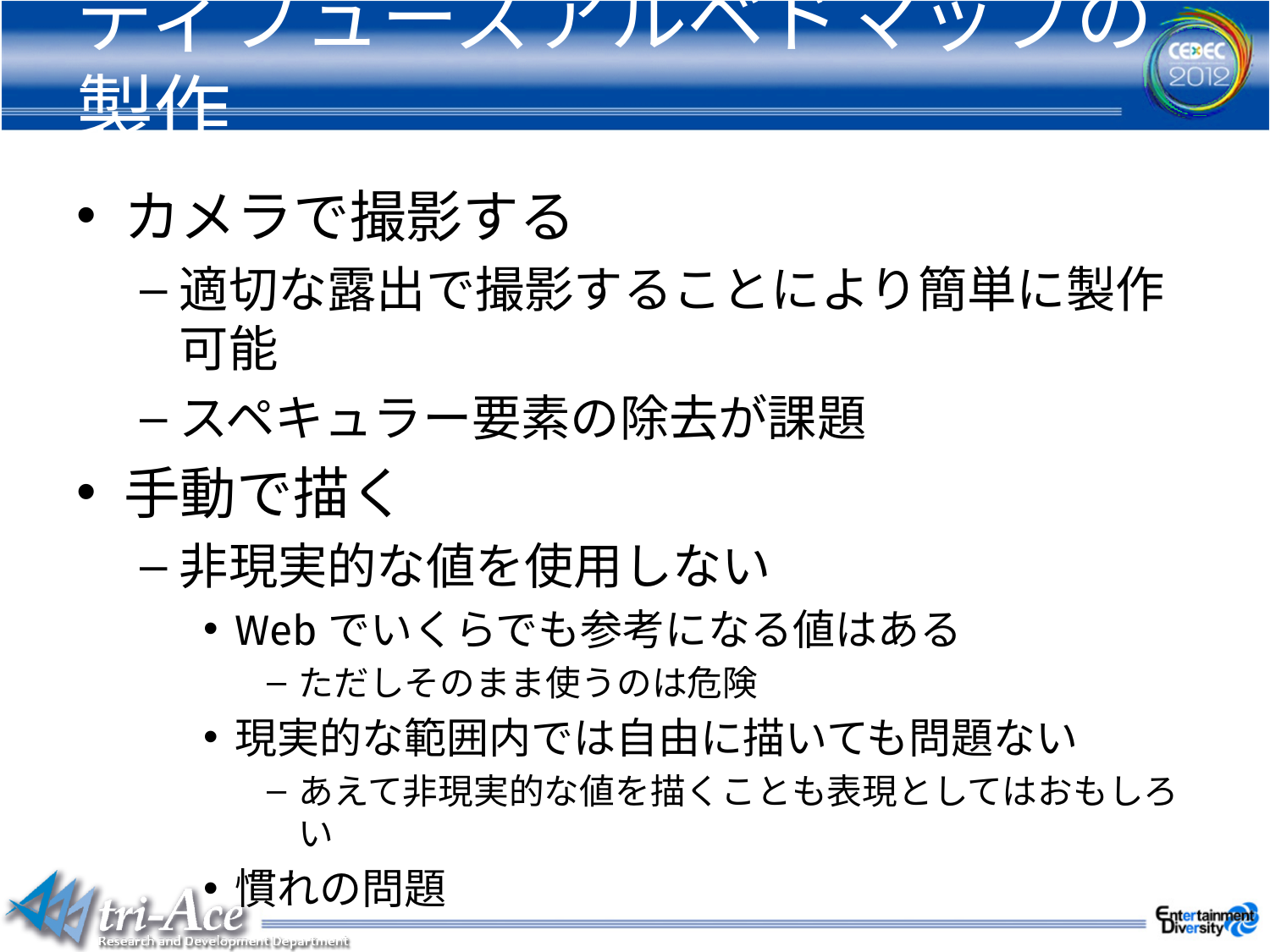

# ディフューズアルベドマップの製作
カメラで撮影する
適切な露出で撮影することにより簡単に製作可能
スペキュラー要素の除去が課題
手動で描く
非現実的な値を使用しない
Webでいくらでも参考になる値はある
ただしそのまま使うのは危険
現実的な範囲内では自由に描いても問題ない
あえて非現実的な値を描くことも表現としてはおもしろい
慣れの問題